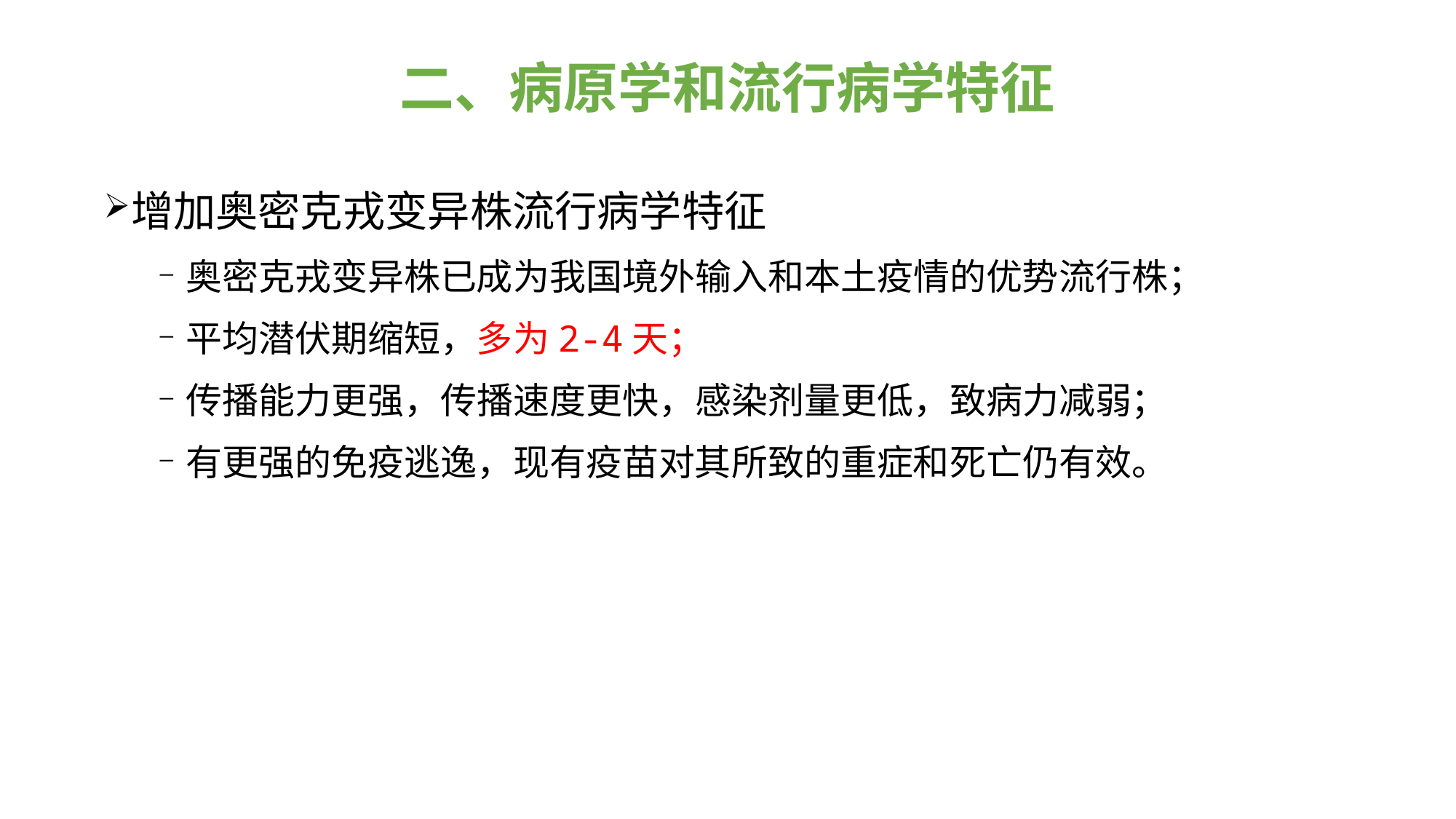

二、病原学和流行病学特征

增加奥密克戎变异株流行病学特征
奥密克戎变异株已成为我国境外输入和本土疫情的优势流行株；
平均潜伏期缩短，多为2-4天；
传播能力更强，传播速度更快，感染剂量更低，致病力减弱；
有更强的免疫逃逸，现有疫苗对其所致的重症和死亡仍有效。